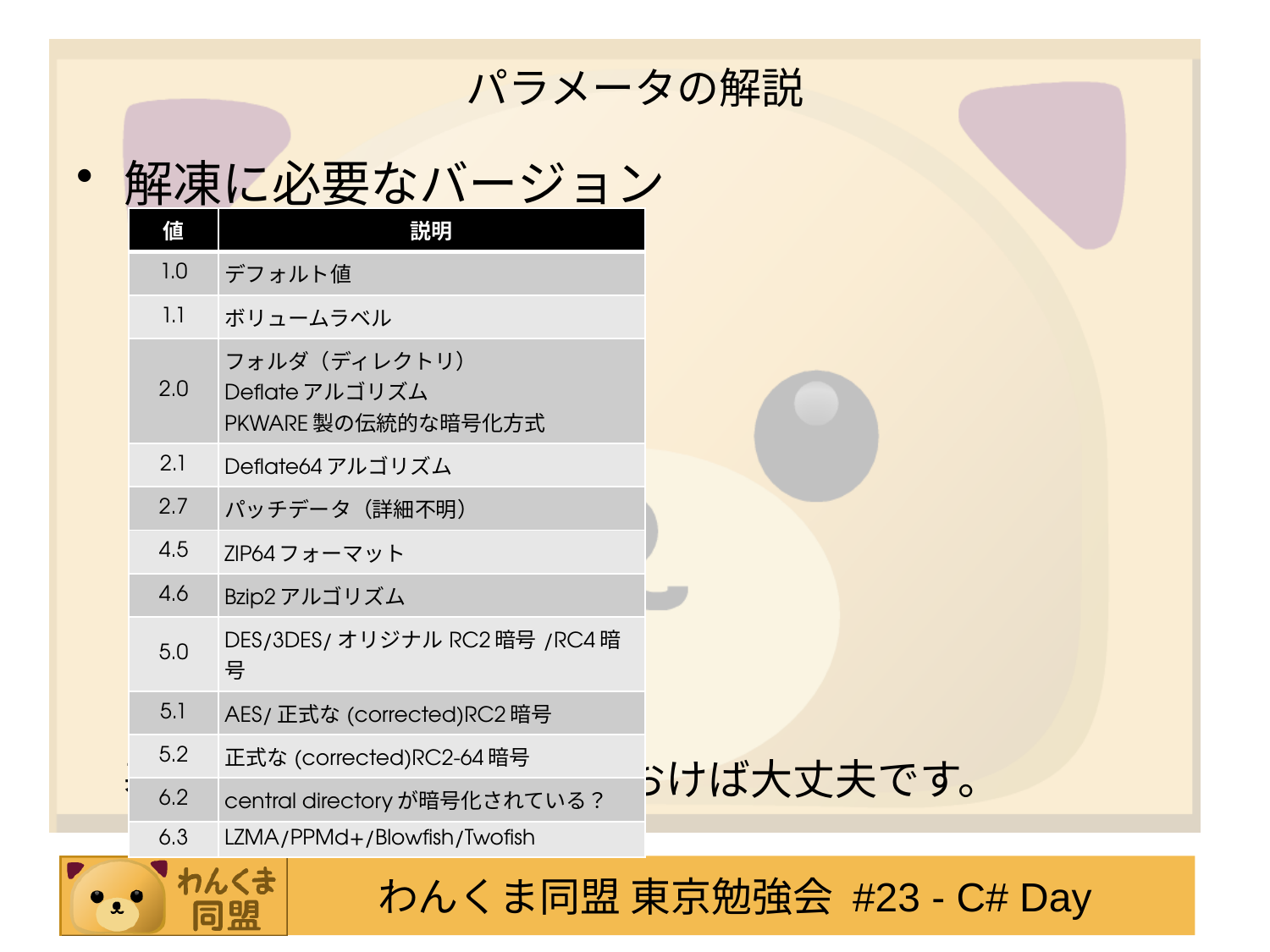

# パラメータの解説
解凍に必要なバージョン

	基本的には2.0を指定しておけば大丈夫です。
| 値 | 説明 |
| --- | --- |
| 1.0 | デフォルト値 |
| 1.1 | ボリュームラベル |
| 2.0 | フォルダ（ディレクトリ） Deflateアルゴリズム PKWARE製の伝統的な暗号化方式 |
| 2.1 | Deflate64アルゴリズム |
| 2.7 | パッチデータ（詳細不明） |
| 4.5 | ZIP64フォーマット |
| 4.6 | Bzip2アルゴリズム |
| 5.0 | DES/3DES/オリジナルRC2暗号/RC4暗号 |
| 5.1 | AES/正式な(corrected)RC2暗号 |
| 5.2 | 正式な(corrected)RC2-64暗号 |
| 6.2 | central directoryが暗号化されている？ |
| 6.3 | LZMA/PPMd+/Blowfish/Twofish |